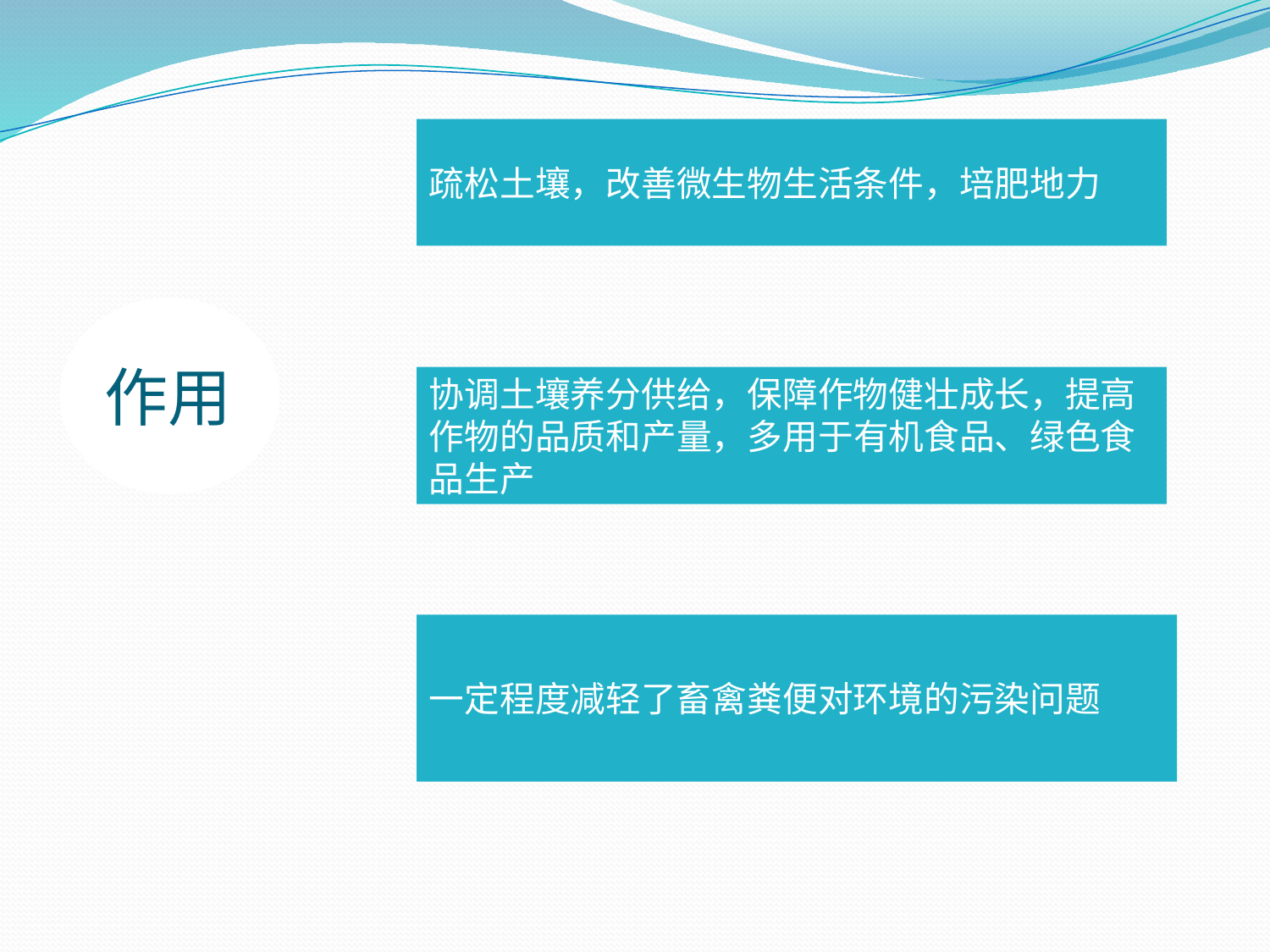

疏松土壤，改善微生物生活条件，培肥地力
作用
协调土壤养分供给，保障作物健壮成长，提高
作物的品质和产量，多用于有机食品、绿色食
品生产
一定程度减轻了畜禽粪便对环境的污染问题